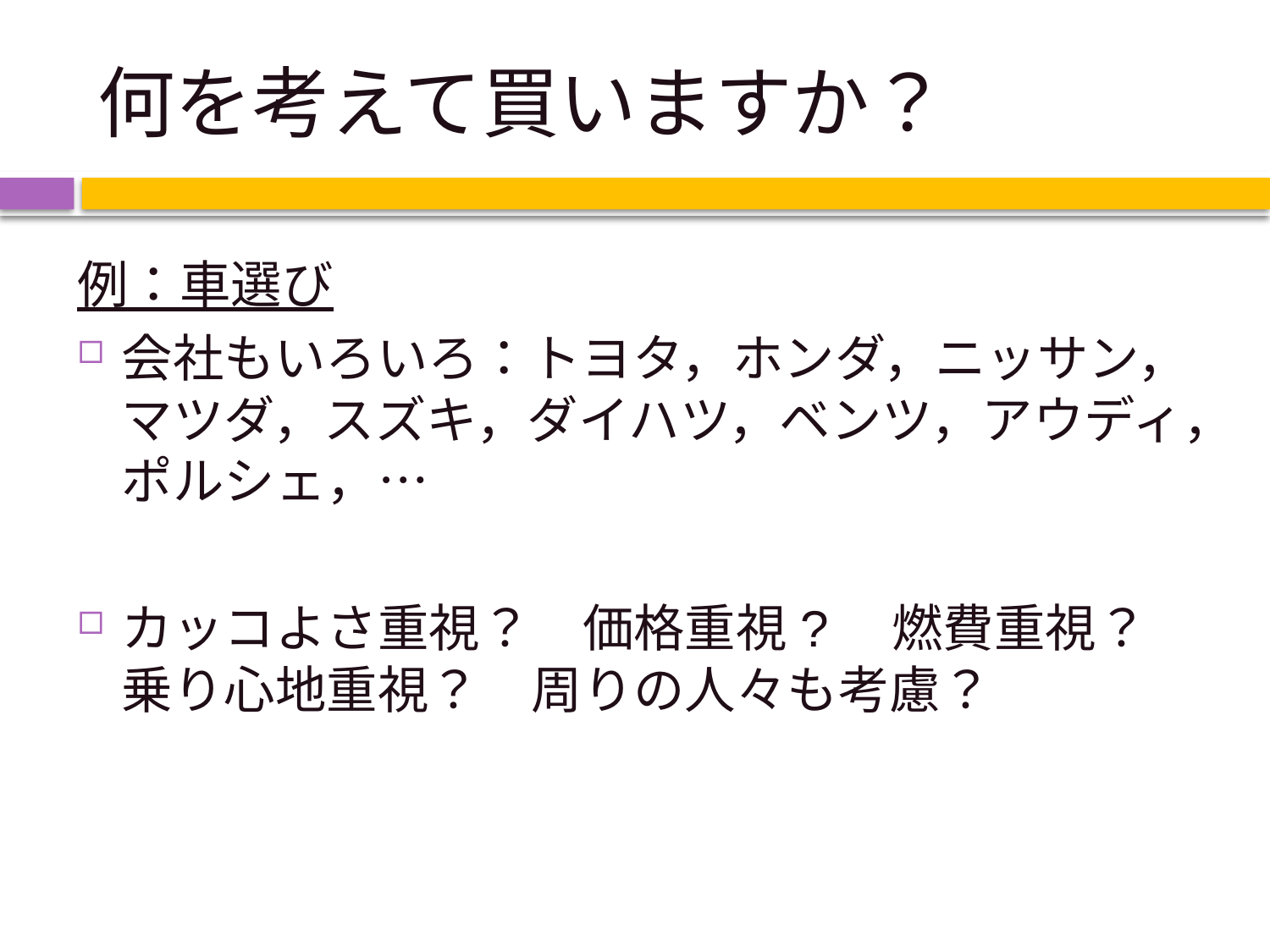

# 何を考えて買いますか？
例：車選び
会社もいろいろ：トヨタ，ホンダ，ニッサン，マツダ，スズキ，ダイハツ，ベンツ，アウディ，ポルシェ，…

カッコよさ重視？　価格重視?　燃費重視？　乗り心地重視？　周りの人々も考慮？